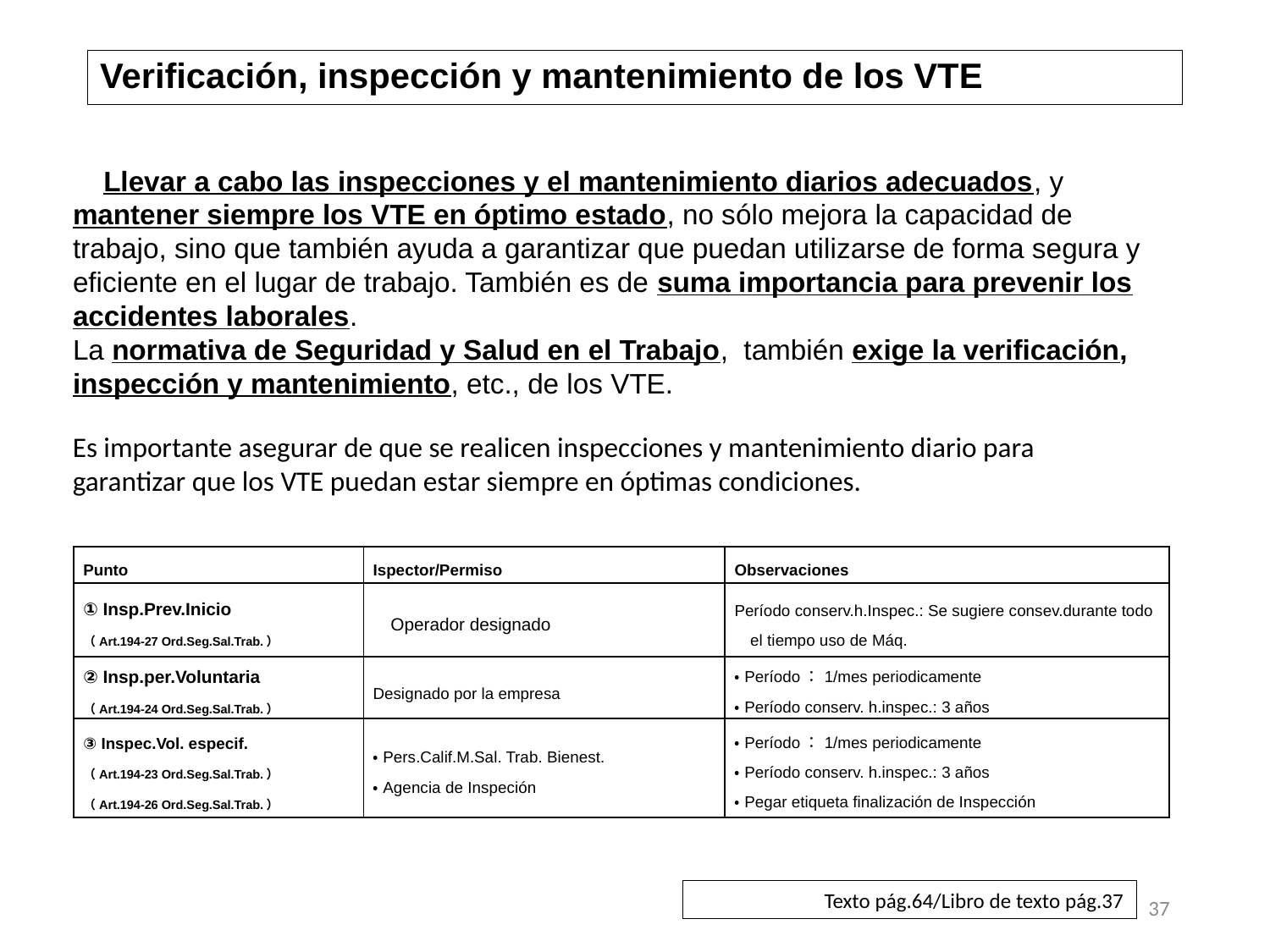

# Verificación, inspección y mantenimiento de los VTE
　Llevar a cabo las inspecciones y el mantenimiento diarios adecuados, y mantener siempre los VTE en óptimo estado, no sólo mejora la capacidad de trabajo, sino que también ayuda a garantizar que puedan utilizarse de forma segura y eficiente en el lugar de trabajo. También es de suma importancia para prevenir los accidentes laborales.
La normativa de Seguridad y Salud en el Trabajo,  también exige la verificación, inspección y mantenimiento, etc., de los VTE.

Es importante asegurar de que se realicen inspecciones y mantenimiento diario para garantizar que los VTE puedan estar siempre en óptimas condiciones.
| Punto | Ispector/Permiso | Observaciones |
| --- | --- | --- |
| ① Insp.Prev.Inicio （Art.194-27 Ord.Seg.Sal.Trab.） | Operador designado | Período conserv.h.Inspec.: Se sugiere consev.durante todo el tiempo uso de Máq. |
| ② Insp.per.Voluntaria （Art.194-24 Ord.Seg.Sal.Trab.） | Designado por la empresa | ・Período：1/mes periodicamente ・Período conserv. h.inspec.: 3 años |
| ③ Inspec.Vol. especif. （Art.194-23 Ord.Seg.Sal.Trab.） （Art.194-26 Ord.Seg.Sal.Trab.） | ・Pers.Calif.M.Sal. Trab. Bienest. ・Agencia de Inspeción | ・Período：1/mes periodicamente ・Período conserv. h.inspec.: 3 años ・Pegar etiqueta finalización de Inspección |
Texto pág.64/Libro de texto pág.37
37